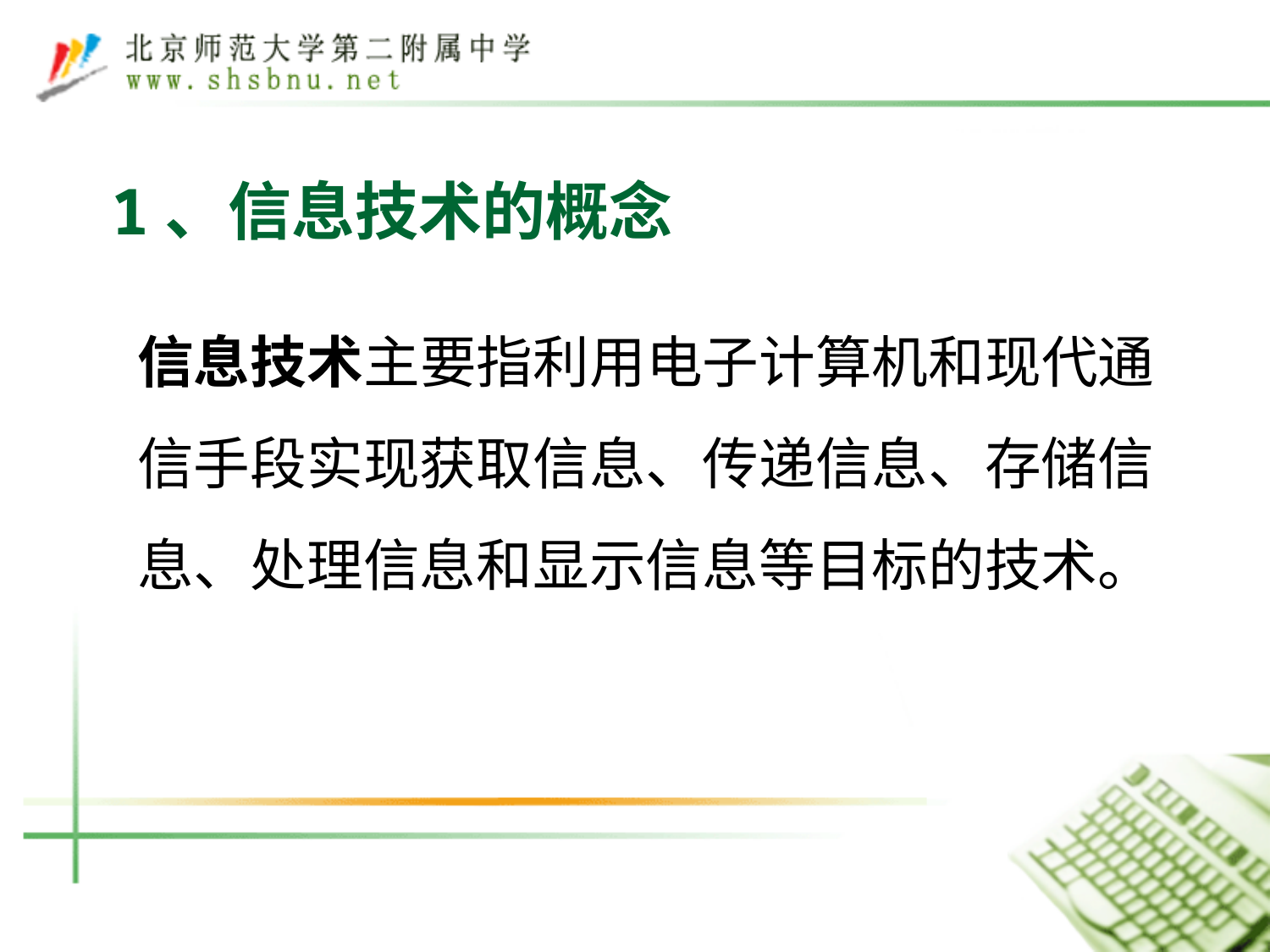

1、信息技术的概念
信息技术主要指利用电子计算机和现代通信手段实现获取信息、传递信息、存储信息、处理信息和显示信息等目标的技术。